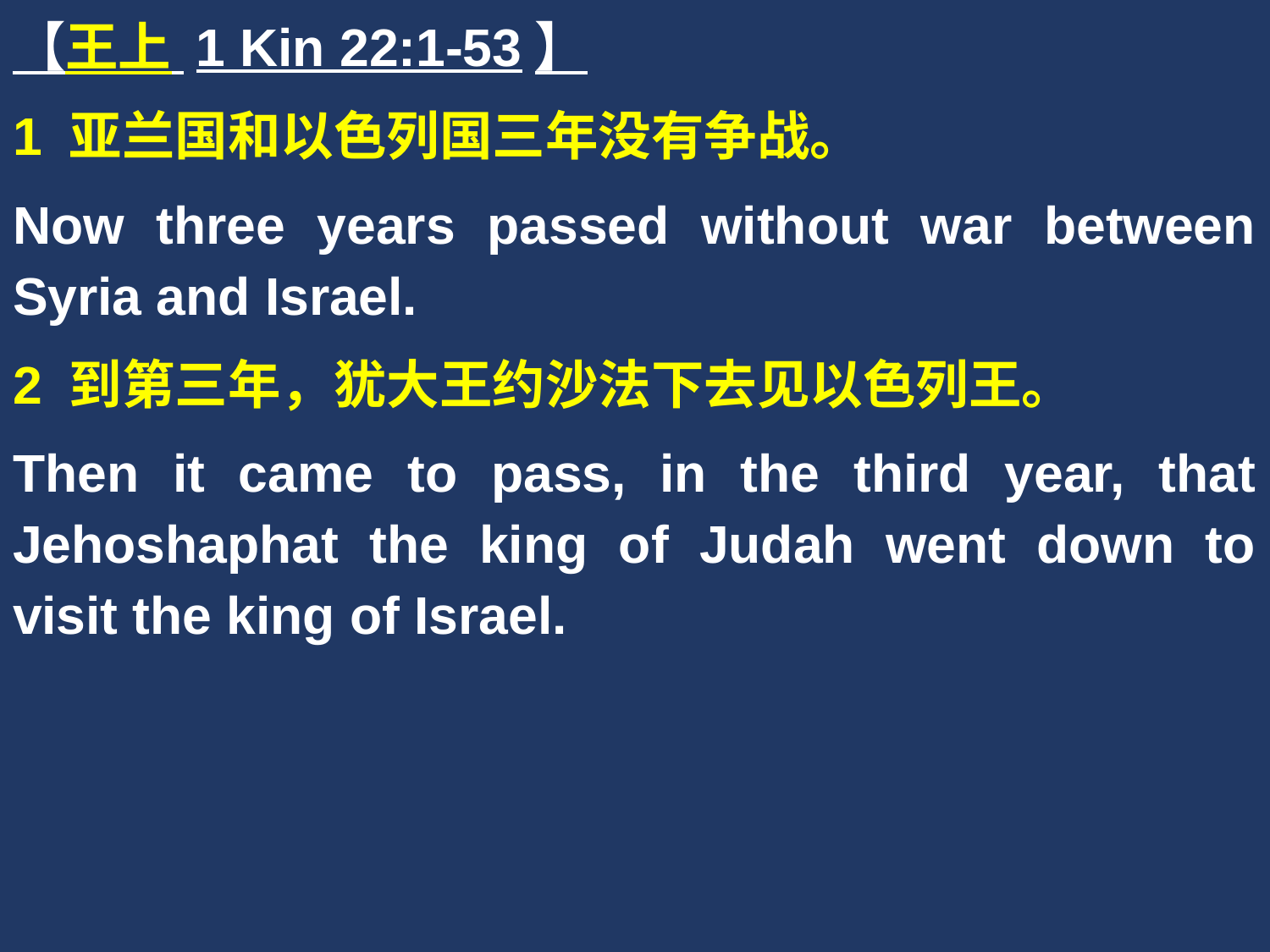

【王上 1 Kin 22:1-53】
1 亚兰国和以色列国三年没有争战。
Now three years passed without war between Syria and Israel.
2 到第三年，犹大王约沙法下去见以色列王。
Then it came to pass, in the third year, that Jehoshaphat the king of Judah went down to visit the king of Israel.